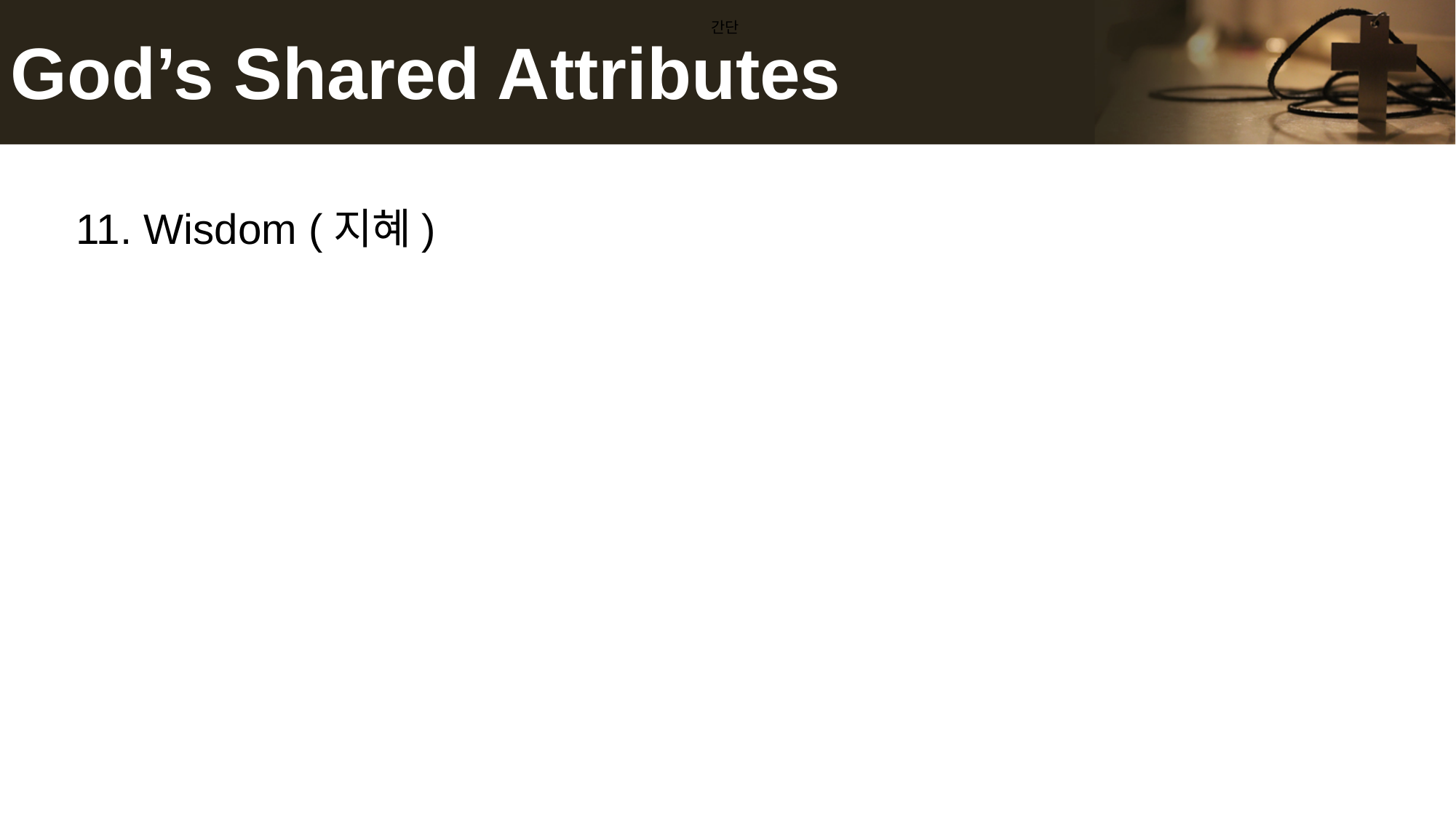

# God’s Shared Attributes
간단
11. Wisdom (지혜)